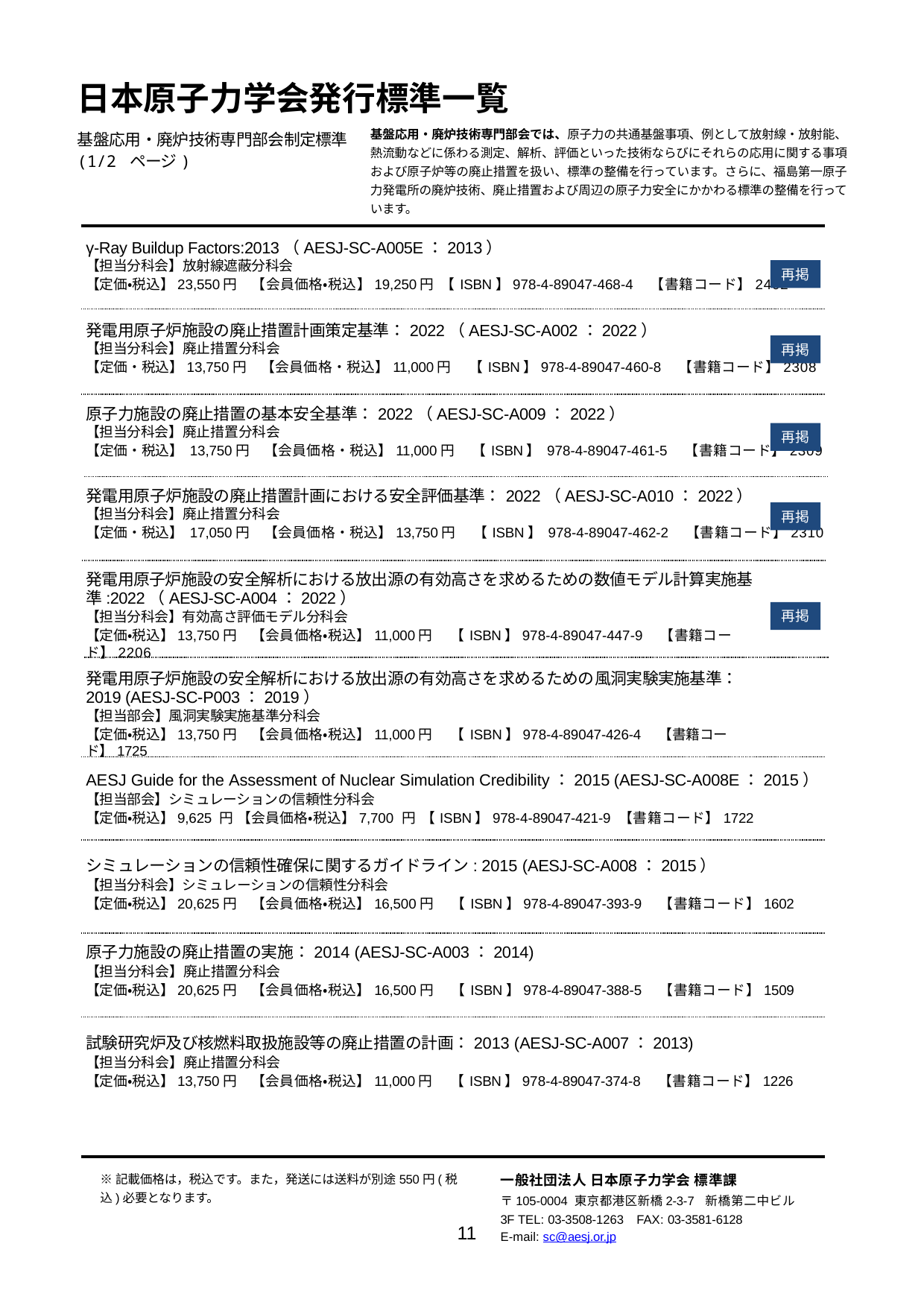

日本原子力学会発行標準一覧
基盤応用・廃炉技術専門部会では、原子力の共通基盤事項、例として放射線・放射能、熱流動などに係わる測定、解析、評価といった技術ならびにそれらの応用に関する事項および原子炉等の廃止措置を扱い、標準の整備を行っています。さらに、福島第一原子力発電所の廃炉技術、廃止措置および周辺の原子力安全にかかわる標準の整備を行っています。
基盤応用・廃炉技術専門部会制定標準
(1/2 ページ)

γ-Ray Buildup Factors:2013（AESJ-SC-A005E：2013）
【担当分科会】放射線遮蔽分科会
【定価・税込】23,550円　【会員価格・税込】19,250円 【ISBN】978-4-89047-468-4　【書籍コード】2402
再掲

発電用原子炉施設の廃止措置計画策定基準：2022（AESJ-SC-A002：2022）
【担当分科会】廃止措置分科会
【定価・税込】13,750円　【会員価格・税込】11,000円　【ISBN】978-4-89047-460-8　【書籍コード】2308
再掲

原子力施設の廃止措置の基本安全基準：2022（AESJ-SC-A009：2022）
【担当分科会】廃止措置分科会
【定価・税込】 13,750円　【会員価格・税込】11,000円　【ISBN】 978-4-89047-461-5　【書籍コード】2309
再掲

発電用原子炉施設の廃止措置計画における安全評価基準：2022（AESJ-SC-A010：2022）
【担当分科会】廃止措置分科会
【定価・税込】 17,050円　【会員価格・税込】13,750円　【ISBN】 978-4-89047-462-2　【書籍コード】2310
再掲

発電用原子炉施設の安全解析における放出源の有効高さを求めるための数値モデル計算実施基準:2022（AESJ-SC-A004：2022）
【担当分科会】有効高さ評価モデル分科会
【定価・税込】13,750円　【会員価格・税込】11,000円　【ISBN】978-4-89047-447-9　【書籍コード】2206
再掲

発電用原子炉施設の安全解析における放出源の有効高さを求めるための風洞実験実施基準：2019 (AESJ-SC-P003：2019）
【担当部会】風洞実験実施基準分科会
【定価・税込】13,750円　【会員価格・税込】11,000円　【ISBN】978-4-89047-426-4　【書籍コード】1725

AESJ Guide for the Assessment of Nuclear Simulation Credibility：2015 (AESJ-SC-A008E：2015）
【担当部会】シミュレーションの信頼性分科会
【定価・税込】9,625 円 【会員価格・税込】7,700 円 【ISBN】978-4-89047-421-9 【書籍コード】1722

シミュレーションの信頼性確保に関するガイドライン: 2015 (AESJ-SC-A008：2015）
【担当分科会】シミュレーションの信頼性分科会
【定価・税込】20,625円　【会員価格・税込】16,500円　【ISBN】978-4-89047-393-9　【書籍コード】1602

原子力施設の廃止措置の実施：2014 (AESJ-SC-A003：2014)
【担当分科会】廃止措置分科会
【定価・税込】20,625円　【会員価格・税込】16,500円　【ISBN】978-4-89047-388-5　【書籍コード】1509

試験研究炉及び核燃料取扱施設等の廃止措置の計画：2013 (AESJ-SC-A007：2013)
【担当分科会】廃止措置分科会
【定価・税込】13,750円　【会員価格・税込】11,000円　【ISBN】978-4-89047-374-8　【書籍コード】1226

※記載価格は，税込です。また，発送には送料が別途550円(税込)必要となります。
一般社団法人 日本原子力学会 標準課
〒105-0004 東京都港区新橋2-3-7  新橋第二中ビル3F TEL: 03-3508-1263  FAX: 03-3581-6128
E-mail: sc@aesj.or.jp
11